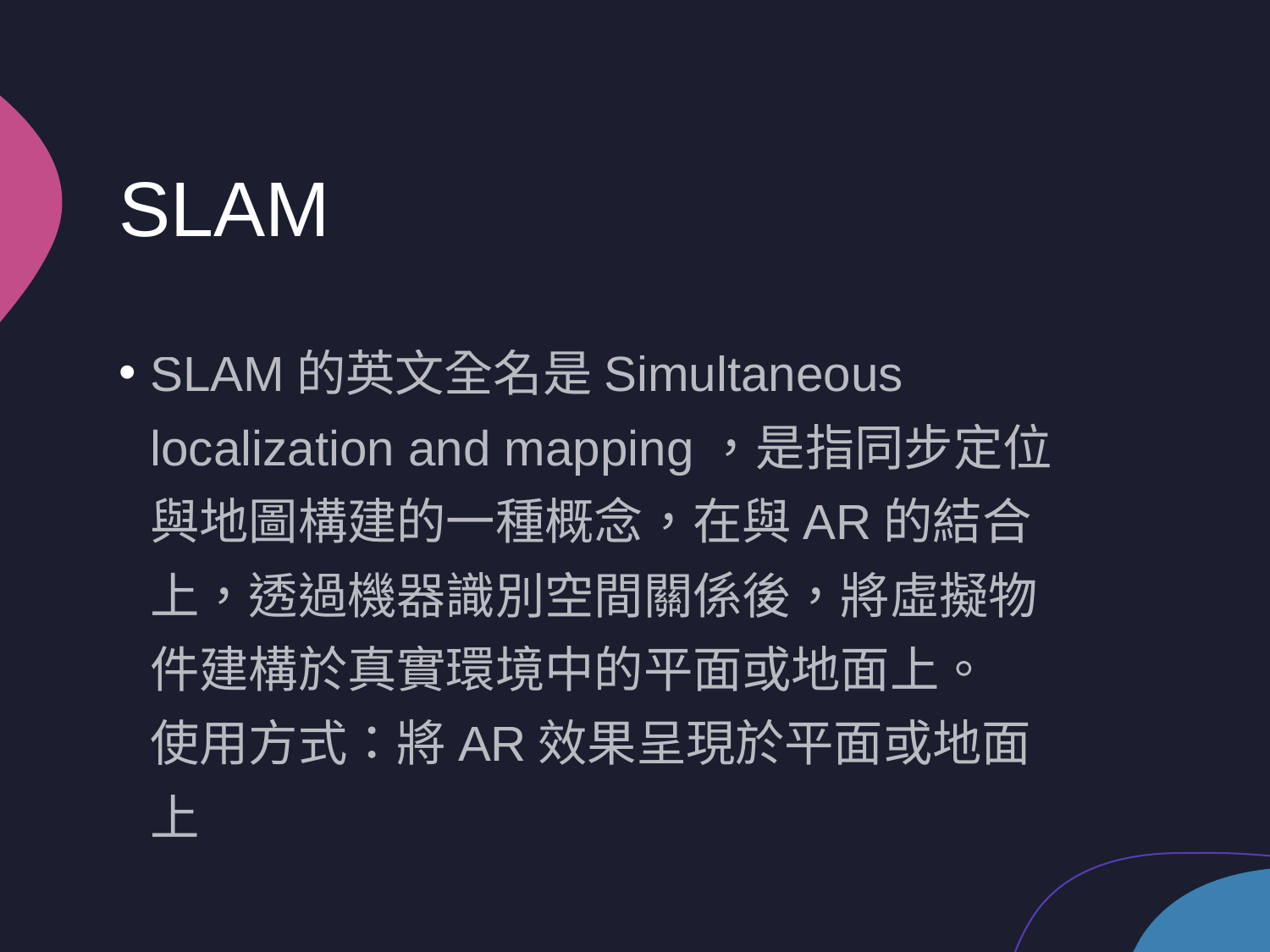

# SLAM
SLAM的英文全名是Simultaneous localization and mapping，是指同步定位與地圖構建的一種概念，在與AR的結合上，透過機器識別空間關係後，將虛擬物件建構於真實環境中的平面或地面上。
使用方式：將AR效果呈現於平面或地面上